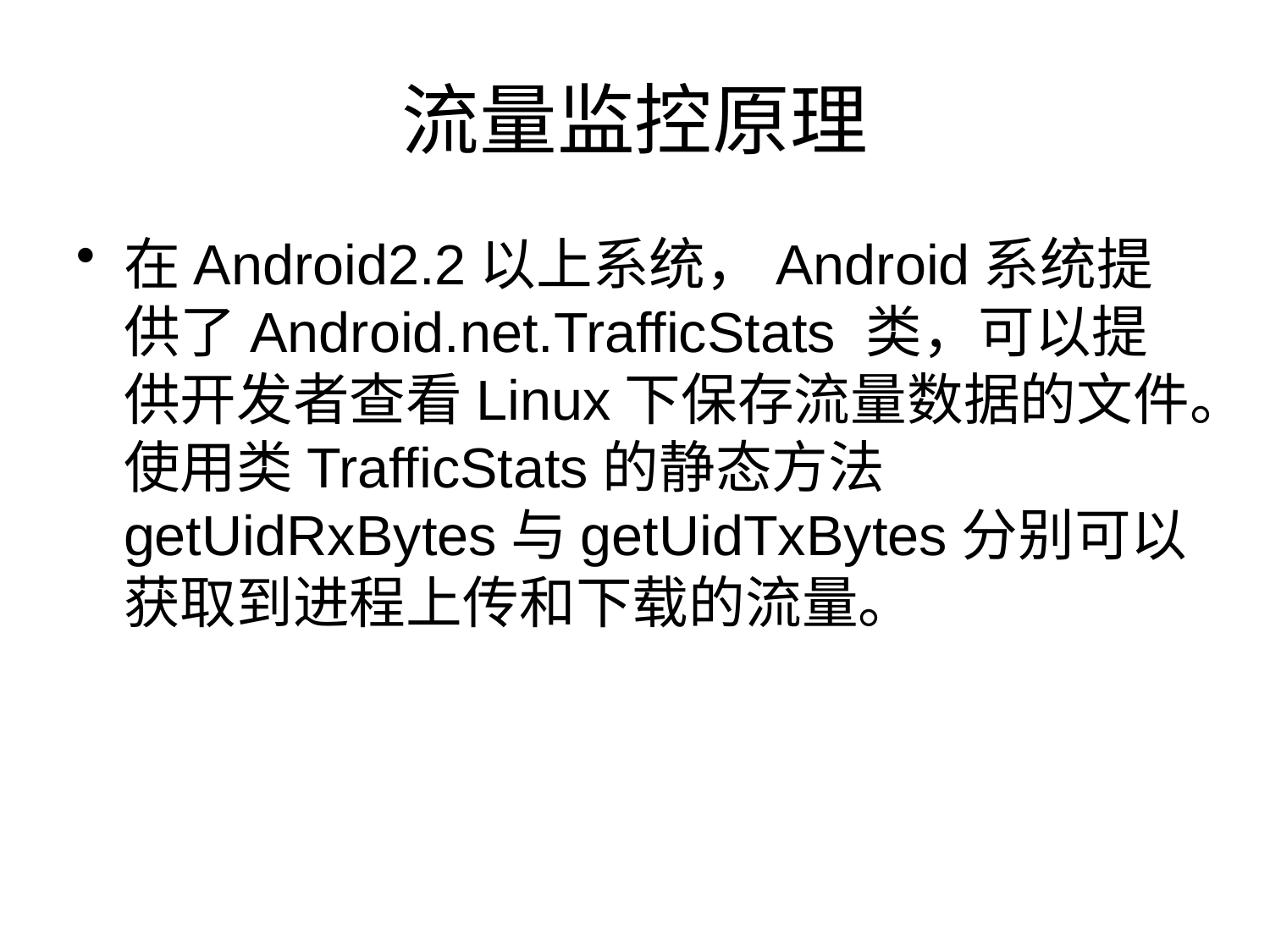

# 流量监控原理
在Android2.2以上系统，Android系统提供了Android.net.TrafficStats 类，可以提供开发者查看Linux下保存流量数据的文件。使用类TrafficStats的静态方法getUidRxBytes与getUidTxBytes分别可以获取到进程上传和下载的流量。